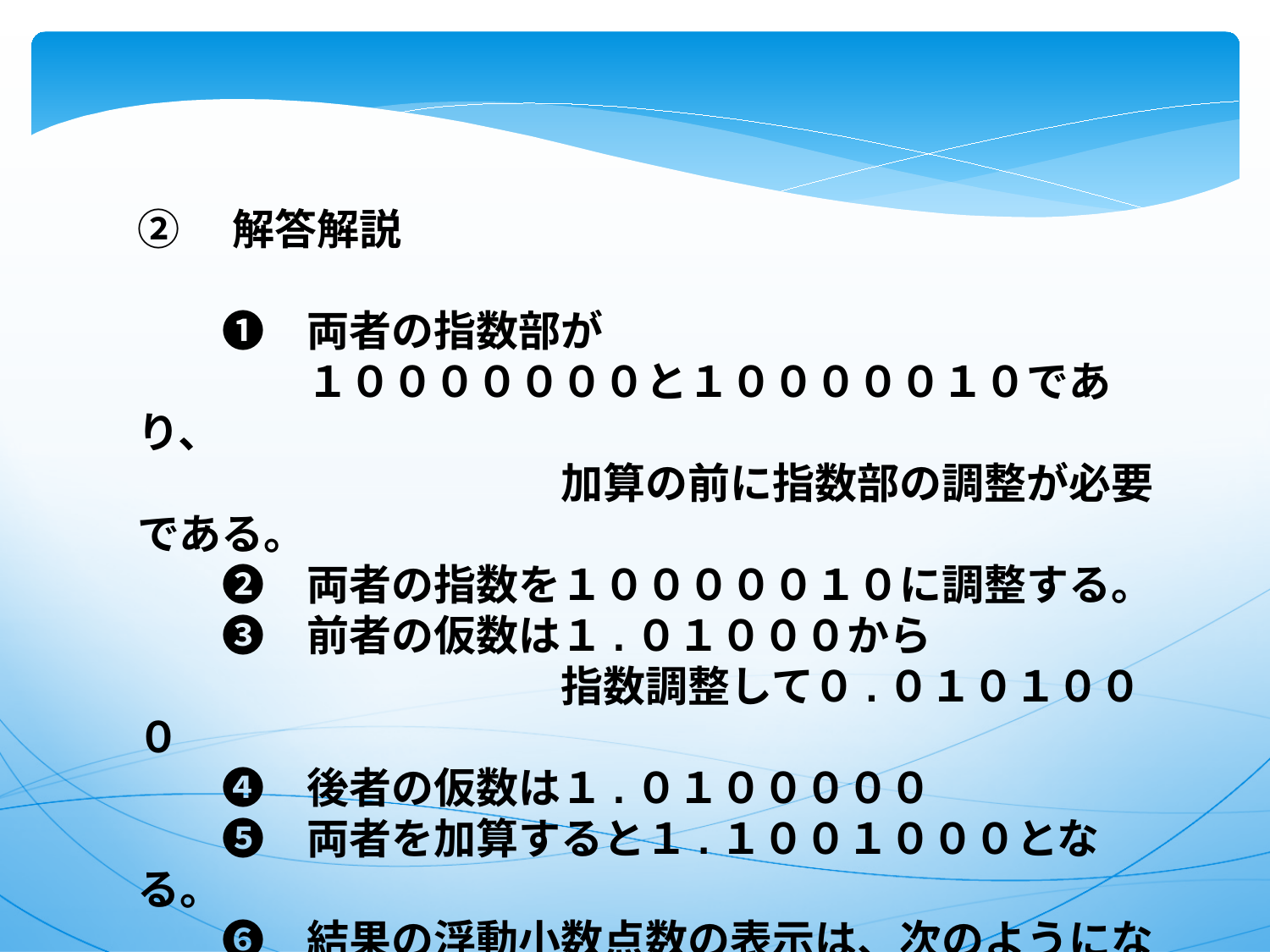

②　解答解説

　　❶　両者の指数部が
　　　　１０００００００と１０００００１０であり、
　　　　　　　　　　加算の前に指数部の調整が必要である。
　　❷　両者の指数を１０００００１０に調整する。
　　❸　前者の仮数は１.０１０００から
　　　　　　　　　　指数調整して０.０１０１０００
　　❹　後者の仮数は１.０１０００００
　　❺　両者を加算すると１.１００１０００となる。
　　❻　結果の浮動小数点数の表示は、次のようになる。
　　　　　　　０１０００００１０１００１００００…０００